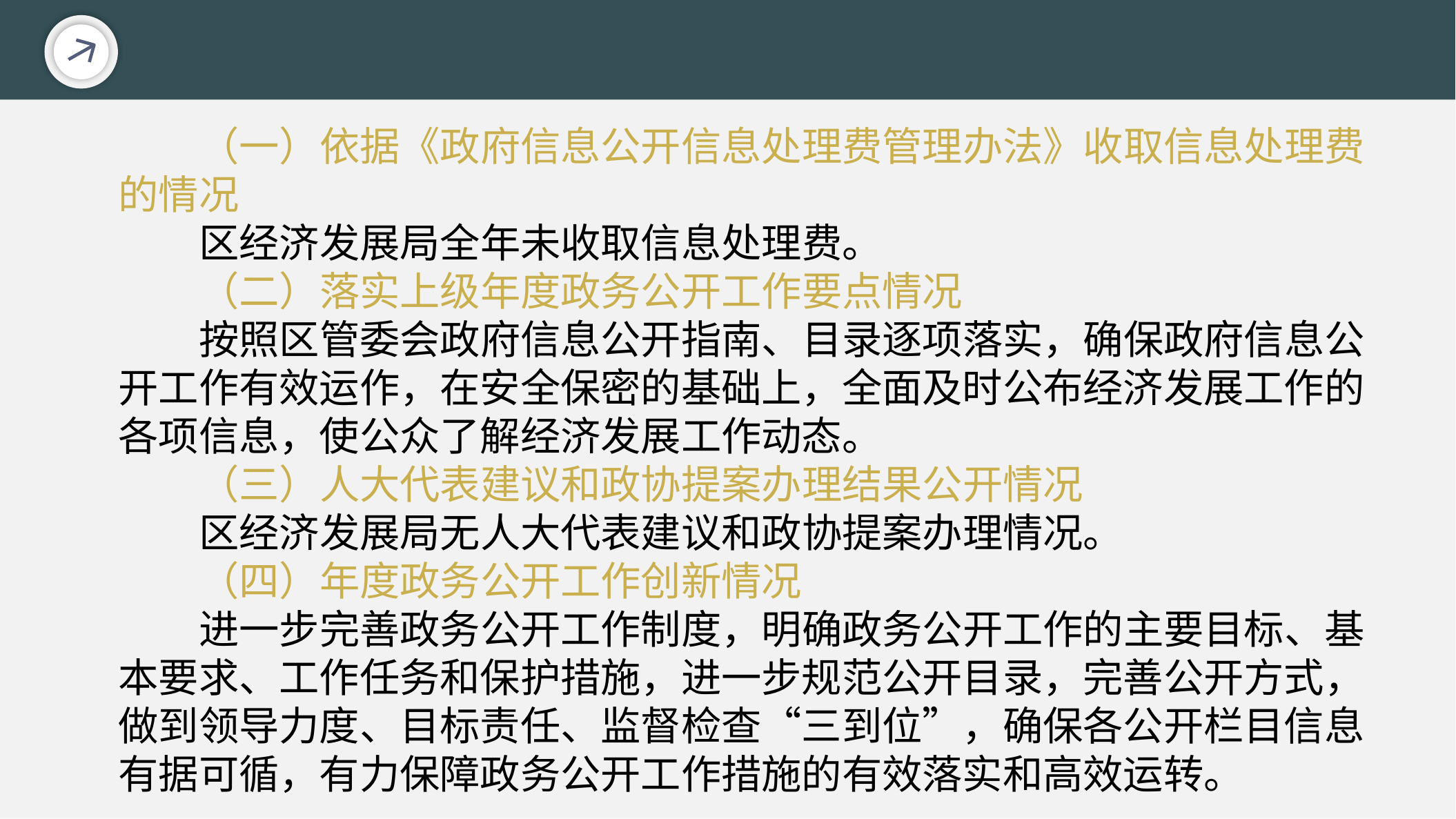

（一）依据《政府信息公开信息处理费管理办法》收取信息处理费的情况
区经济发展局全年未收取信息处理费。
（二）落实上级年度政务公开工作要点情况
按照区管委会政府信息公开指南、目录逐项落实，确保政府信息公开工作有效运作，在安全保密的基础上，全面及时公布经济发展工作的各项信息，使公众了解经济发展工作动态。
（三）人大代表建议和政协提案办理结果公开情况
区经济发展局无人大代表建议和政协提案办理情况。
（四）年度政务公开工作创新情况
进一步完善政务公开工作制度，明确政务公开工作的主要目标、基本要求、工作任务和保护措施，进一步规范公开目录，完善公开方式，做到领导力度、目标责任、监督检查“三到位”，确保各公开栏目信息有据可循，有力保障政务公开工作措施的有效落实和高效运转。